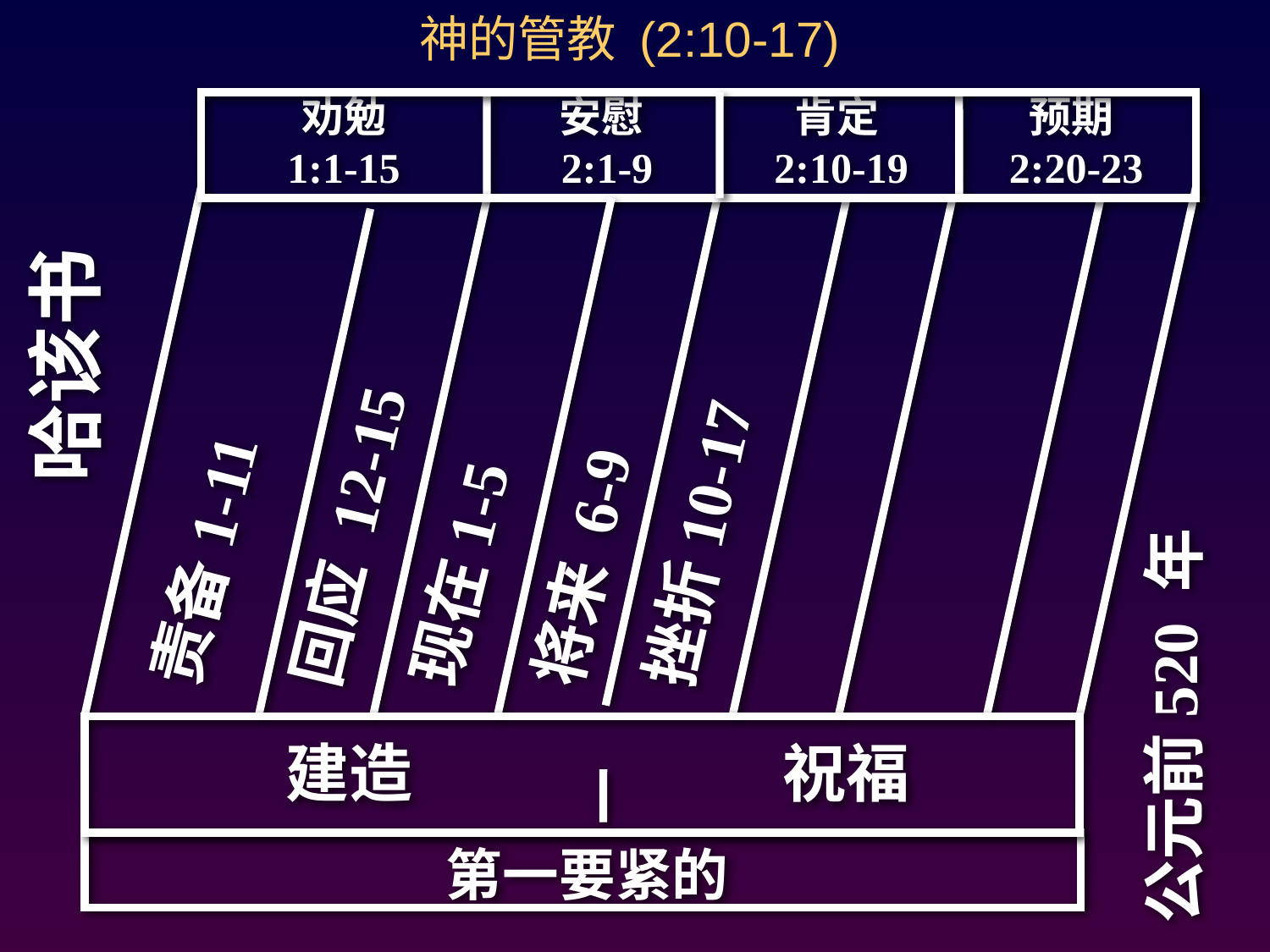

神的管教 (2:10-17)
劝勉
1:1-15
安慰
 2:1-9
肯定
2:10-19
预期
2:20-23

哈该书

现在1-5

责备1-11

将来 6-9
回应 12-15
挫折10-17
公元前520 年

建造
祝福

第一要紧的